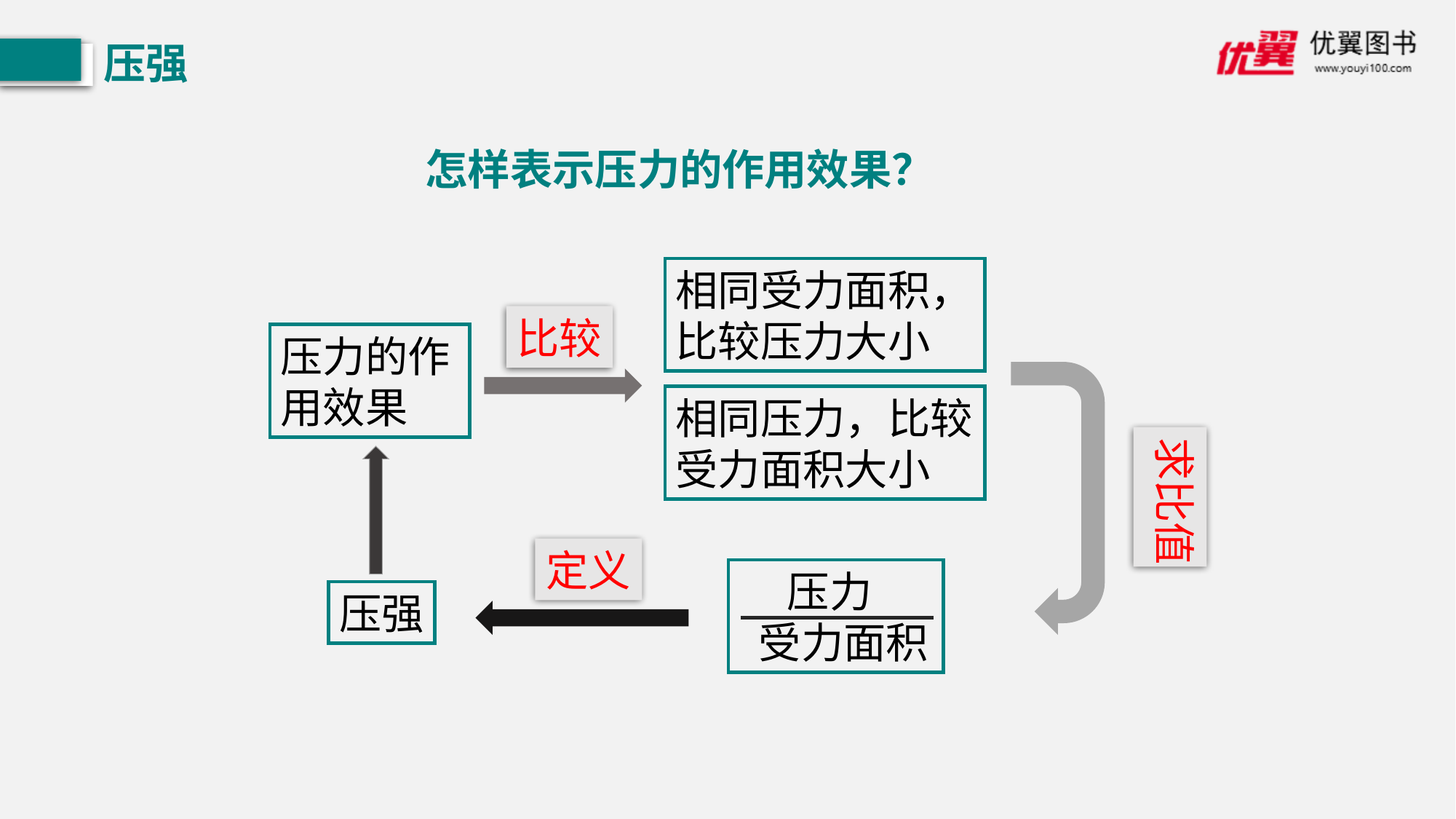

压强

怎样表示压力的作用效果？
相同受力面积，比较压力大小
比较

压力的作用效果
求比值

相同压力，比较受力面积大小

定义

    压力
 受力面积
压强